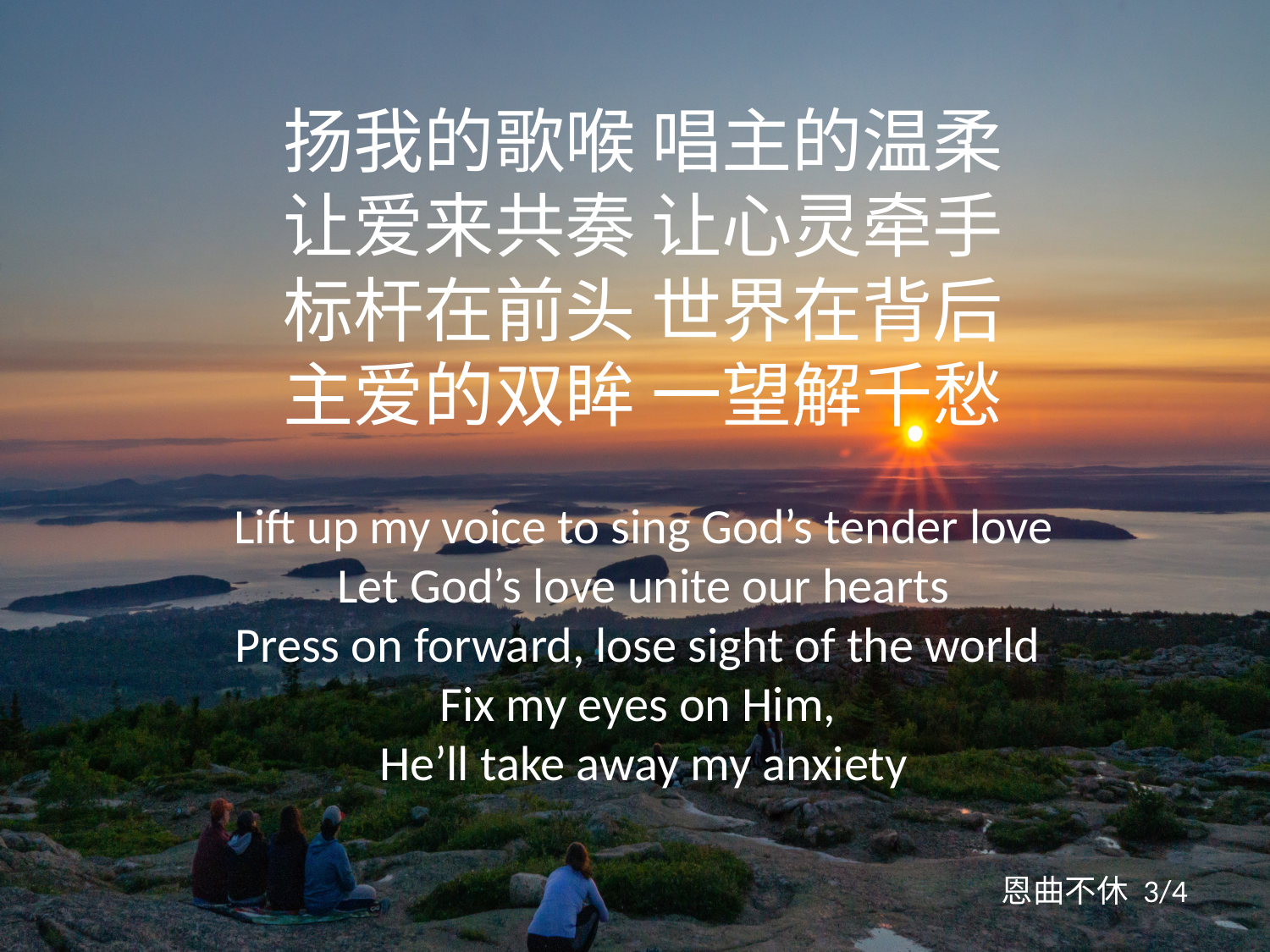

扬我的歌喉 唱主的温柔
让爱来共奏 让心灵牵手
标杆在前头 世界在背后
主爱的双眸 一望解千愁

Lift up my voice to sing God’s tender love
Let God’s love unite our hearts
Press on forward, lose sight of the world
Fix my eyes on Him,
He’ll take away my anxiety
恩曲不休 3/4